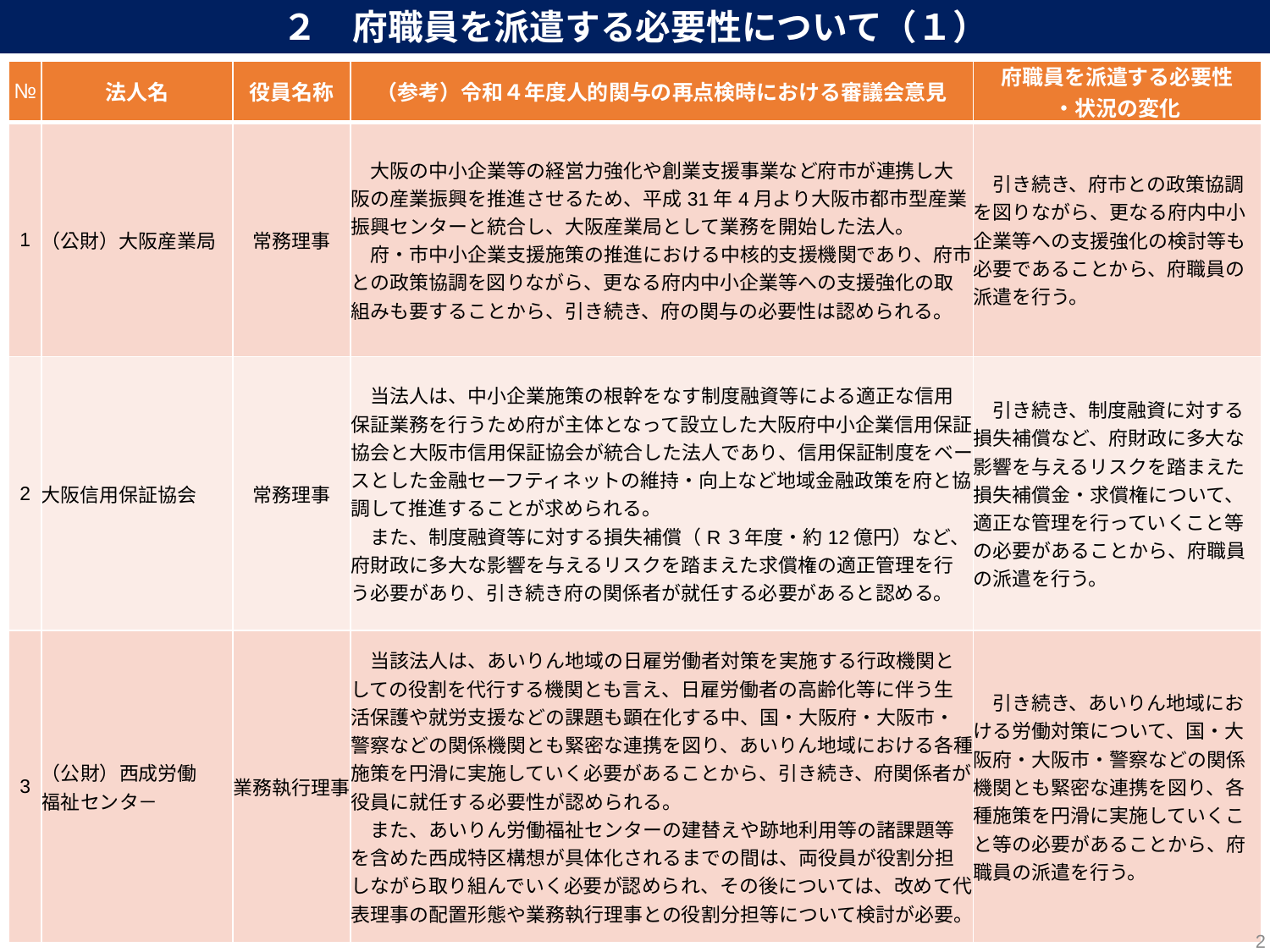

２　府職員を派遣する必要性について（１）
| № | 法人名 | 役員名称 | （参考）令和４年度人的関与の再点検時における審議会意見 | 府職員を派遣する必要性 ・状況の変化 |
| --- | --- | --- | --- | --- |
| 1 | （公財）大阪産業局 | 常務理事 | 大阪の中小企業等の経営力強化や創業支援事業など府市が連携し大阪の産業振興を推進させるため、平成31年4月より大阪市都市型産業振興センターと統合し、大阪産業局として業務を開始した法人。 　府・市中小企業支援施策の推進における中核的支援機関であり、府市との政策協調を図りながら、更なる府内中小企業等への支援強化の取組みも要することから、引き続き、府の関与の必要性は認められる。 | 引き続き、府市との政策協調を図りながら、更なる府内中小企業等への支援強化の検討等も必要であることから、府職員の派遣を行う。 |
| 2 | 大阪信用保証協会 | 常務理事 | 当法人は、中小企業施策の根幹をなす制度融資等による適正な信用保証業務を行うため府が主体となって設立した大阪府中小企業信用保証協会と大阪市信用保証協会が統合した法人であり、信用保証制度をベースとした金融セーフティネットの維持・向上など地域金融政策を府と協調して推進することが求められる。 　また、制度融資等に対する損失補償（R３年度・約12億円）など、府財政に多大な影響を与えるリスクを踏まえた求償権の適正管理を行う必要があり、引き続き府の関係者が就任する必要があると認める。 | 引き続き、制度融資に対する損失補償など、府財政に多大な影響を与えるリスクを踏まえた損失補償金・求償権について、適正な管理を行っていくこと等の必要があることから、府職員の派遣を行う。 |
| 3 | （公財）西成労働 福祉センタ－ | 業務執行理事 | 当該法人は、あいりん地域の日雇労働者対策を実施する行政機関としての役割を代行する機関とも言え、日雇労働者の高齢化等に伴う生活保護や就労支援などの課題も顕在化する中、国・大阪府・大阪市・警察などの関係機関とも緊密な連携を図り、あいりん地域における各種施策を円滑に実施していく必要があることから、引き続き、府関係者が役員に就任する必要性が認められる。 　また、あいりん労働福祉センターの建替えや跡地利用等の諸課題等を含めた西成特区構想が具体化されるまでの間は、両役員が役割分担しながら取り組んでいく必要が認められ、その後については、改めて代表理事の配置形態や業務執行理事との役割分担等について検討が必要。 | 引き続き、あいりん地域における労働対策について、国・大阪府・大阪市・警察などの関係機関とも緊密な連携を図り、各種施策を円滑に実施していくこと等の必要があることから、府職員の派遣を行う。 |
2